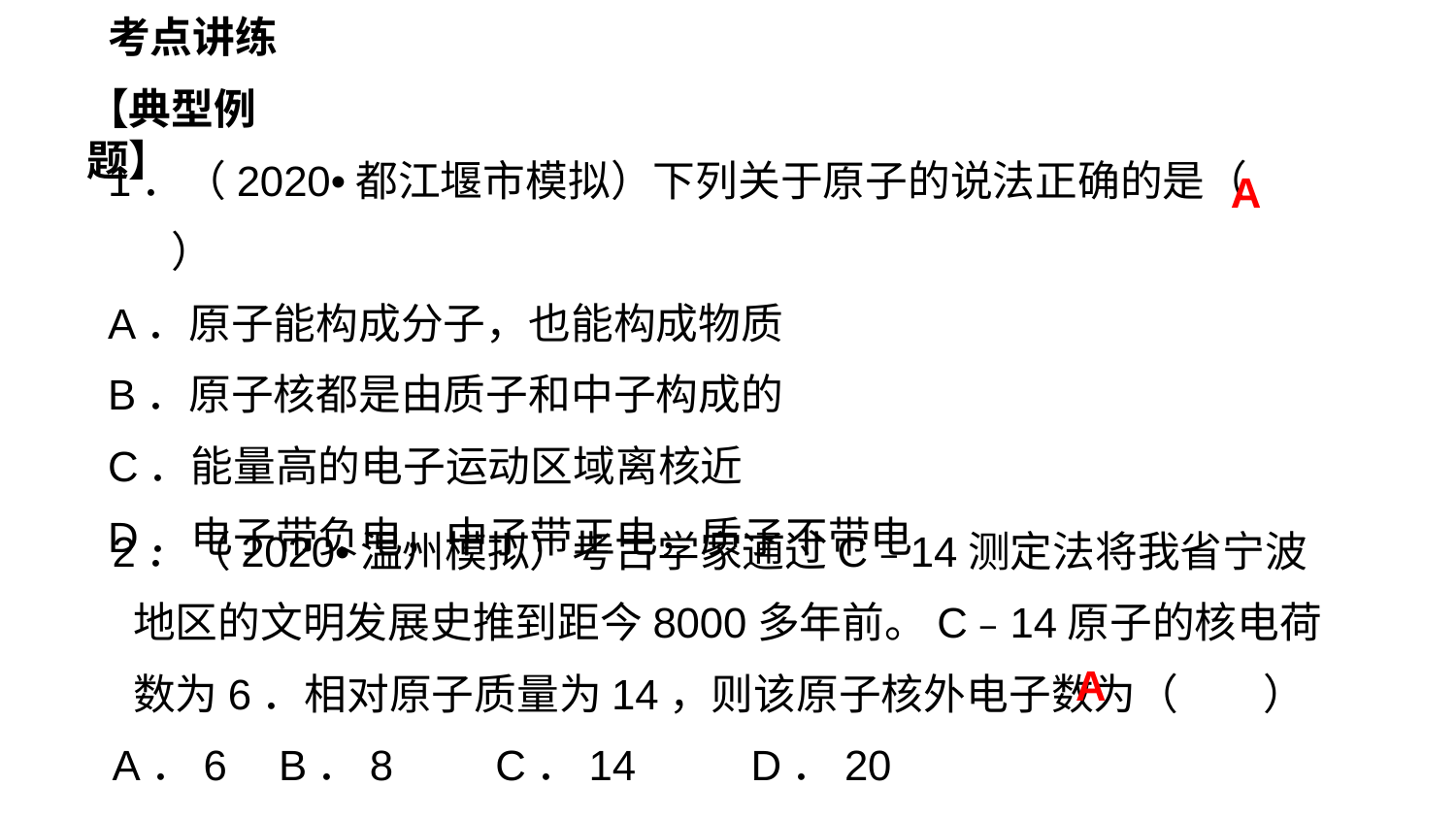

考点讲练
【典型例题】
1．（2020•都江堰市模拟）下列关于原子的说法正确的是（　　）
A．原子能构成分子，也能构成物质
B．原子核都是由质子和中子构成的
C．能量高的电子运动区域离核近
D．电子带负电，中子带正电，质子不带电
A
2．（2020•温州模拟）考古学家通过C﹣14测定法将我省宁波地区的文明发展史推到距今8000多年前。C﹣14原子的核电荷数为6．相对原子质量为14，则该原子核外电子数为（　　）
A．6 	B．8	      C．14	   D．20
A